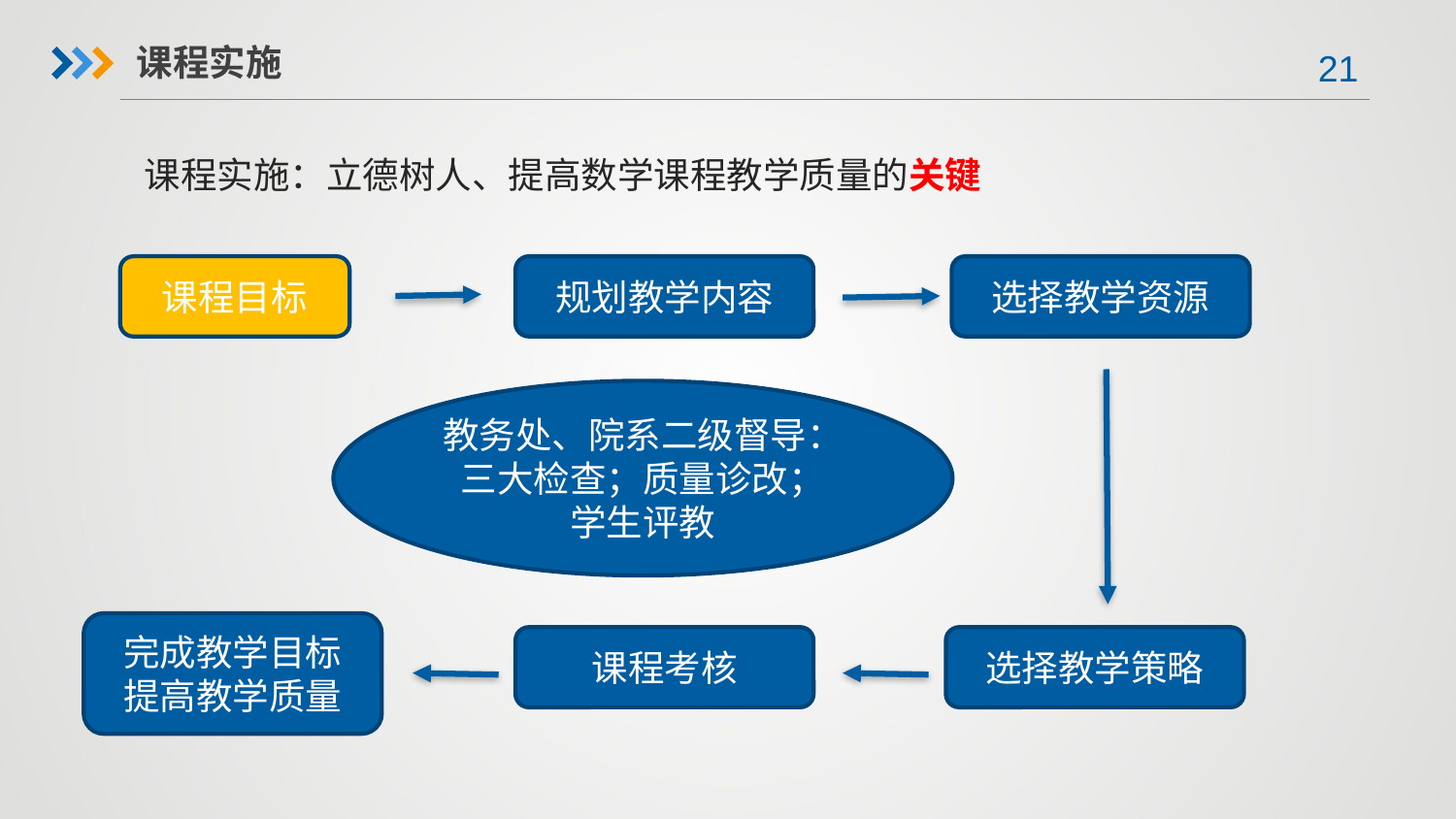

课程实施
课程实施：立德树人、提高数学课程教学质量的关键
课程目标
规划教学内容
选择教学资源
教务处、院系二级督导：三大检查；质量诊改；
学生评教
完成教学目标
提高教学质量
课程考核
选择教学策略